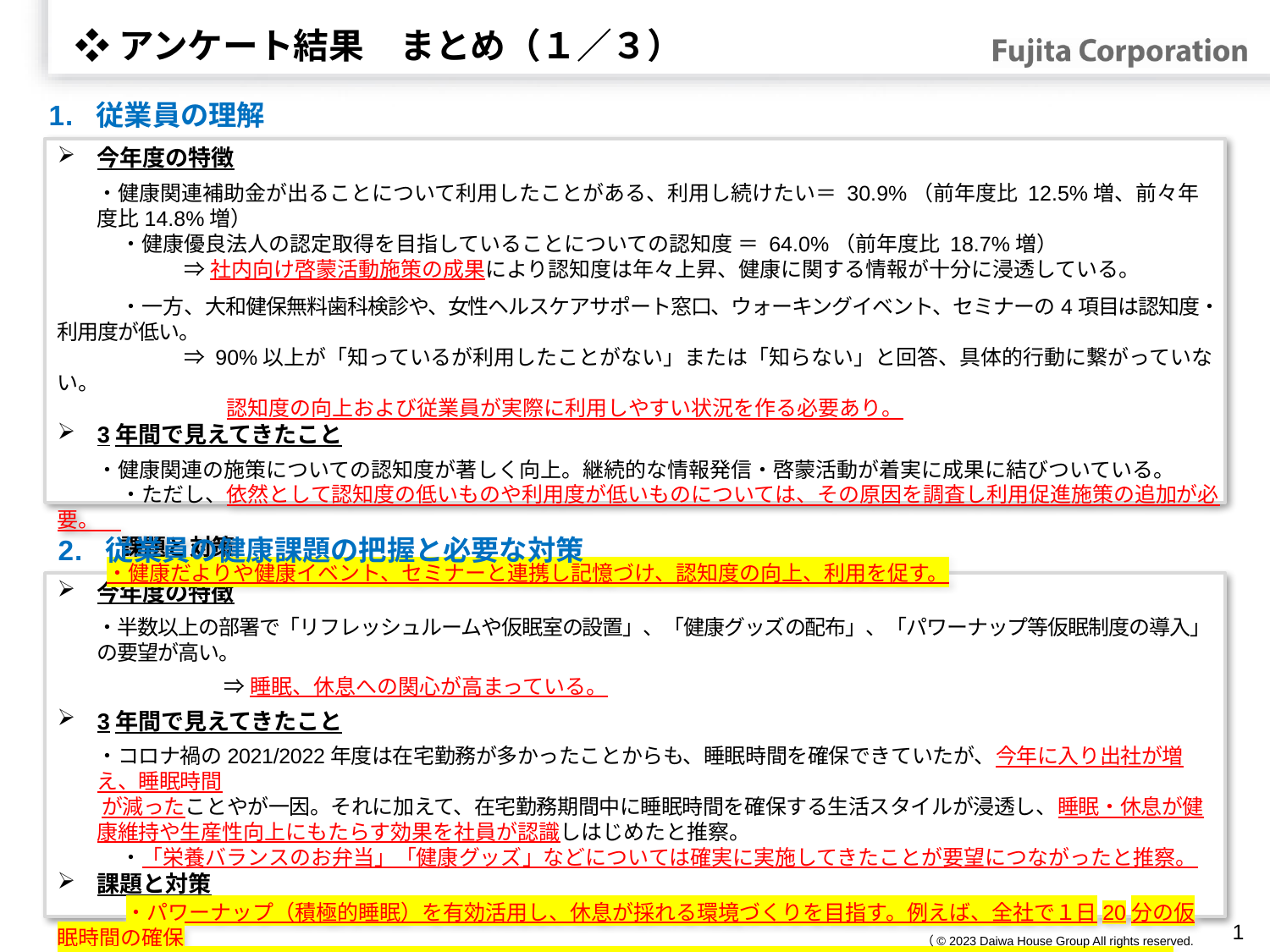

# ❖アンケート結果　まとめ（１／３）
従業員の理解
今年度の特徴
・健康関連補助金が出ることについて利用したことがある、利用し続けたい＝ 30.9%（前年度比 12.5%増、前々年度比14.8%増）
　　　・健康優良法人の認定取得を目指していることについての認知度 ＝ 64.0%（前年度比 18.7%増）
	⇒ 社内向け啓蒙活動施策の成果により認知度は年々上昇、健康に関する情報が十分に浸透している。
　　　　　　・一方、大和健保無料歯科検診や、女性ヘルスケアサポート窓口、ウォーキングイベント、セミナーの4項目は認知度・利用度が低い。
　　　　　	⇒ 90%以上が「知っているが利用したことがない」または「知らない」と回答、具体的行動に繋がっていない。
	　　認知度の向上および従業員が実際に利用しやすい状況を作る必要あり。
3年間で見えてきたこと
・健康関連の施策についての認知度が著しく向上。継続的な情報発信・啓蒙活動が着実に成果に結びついている。
　　　・ただし、依然として認知度の低いものや利用度が低いものについては、その原因を調査し利用促進施策の追加が必要。
　　　課題と対策
     　・健康だよりや健康イベント、セミナーと連携し記憶づけ、認知度の向上、利用を促す。

従業員の健康課題の把握と必要な対策
今年度の特徴
・半数以上の部署で「リフレッシュルームや仮眠室の設置」、「健康グッズの配布」、「パワーナップ等仮眠制度の導入」の要望が高い。
	⇒ 睡眠、休息への関心が高まっている。
3年間で見えてきたこと
・コロナ禍の2021/2022年度は在宅勤務が多かったことからも、睡眠時間を確保できていたが、今年に入り出社が増え、睡眠時間
 が減ったことやが一因。それに加えて、在宅勤務期間中に睡眠時間を確保する生活スタイルが浸透し、睡眠・休息が健康維持や生産性向上にもたらす効果を社員が認識しはじめたと推察。
　　　・「栄養バランスのお弁当」「健康グッズ」などについては確実に実施してきたことが要望につながったと推察。
課題と対策
　　　・パワーナップ（積極的睡眠）を有効活用し、休息が採れる環境づくりを目指す。例えば、全社で１日20分の仮眠時間の確保
　　　　（ヒーリング音楽やアイマスク、耳栓の配布）、本社は仮眠用スペース確保、リクライニングシートの導入など。
1
（© 2023 Daiwa House Group All rights reserved.